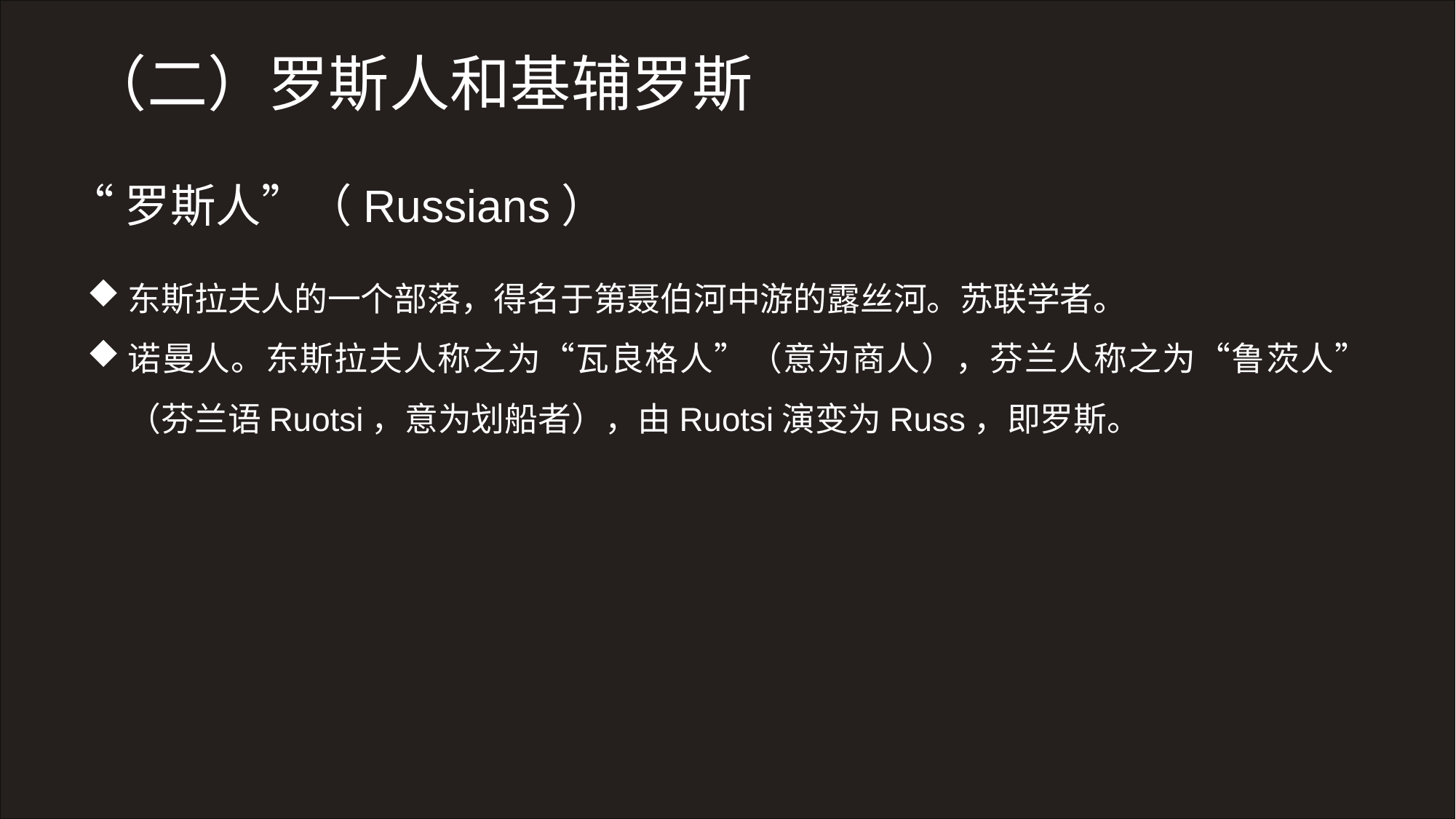

（二）罗斯人和基辅罗斯
“罗斯人”（Russians）
东斯拉夫人的一个部落，得名于第聂伯河中游的露丝河。苏联学者。
诺曼人。东斯拉夫人称之为“瓦良格人”（意为商人），芬兰人称之为“鲁茨人”（芬兰语Ruotsi，意为划船者），由Ruotsi演变为Russ，即罗斯。